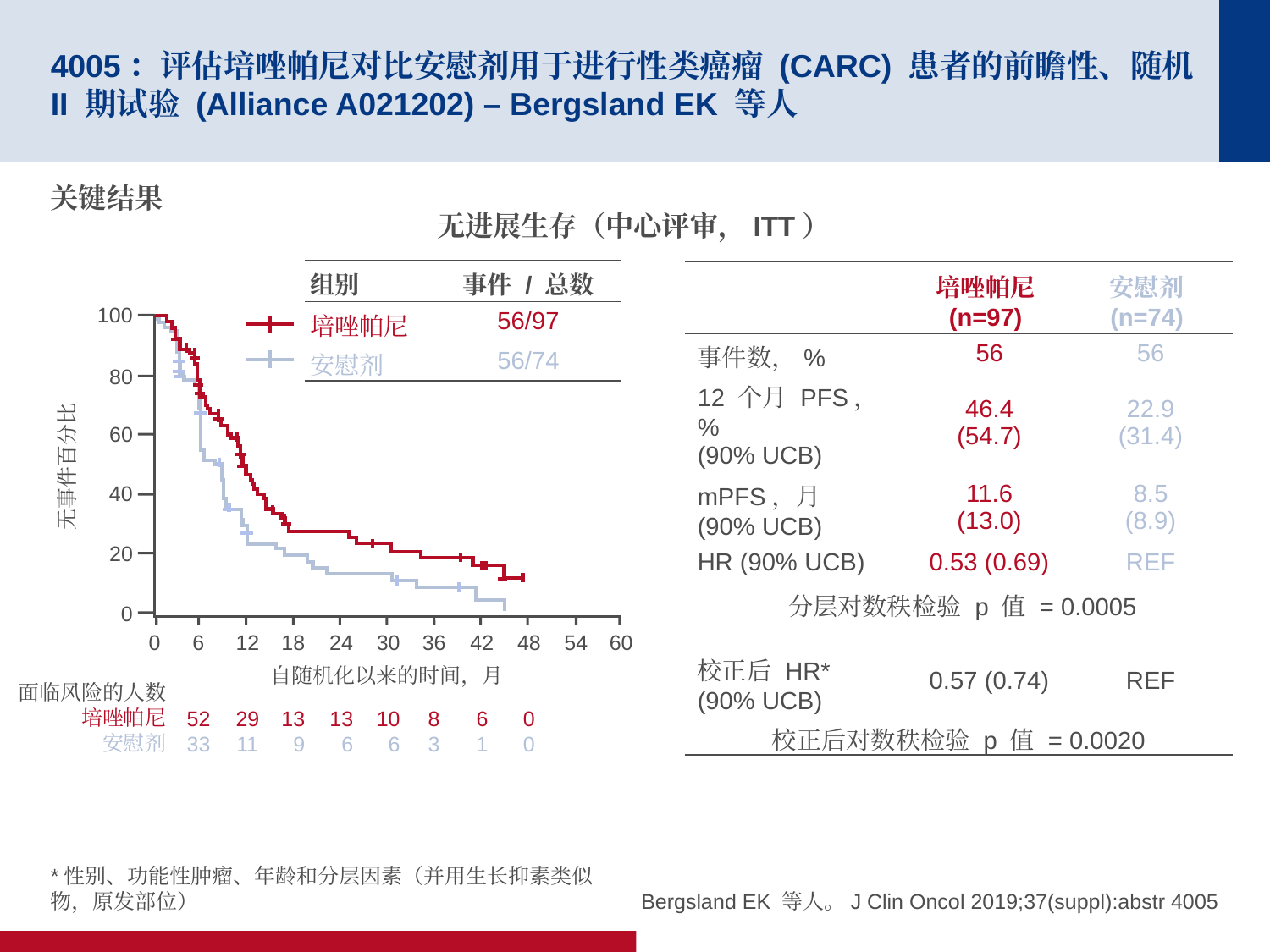

# 4005：评估培唑帕尼对比安慰剂用于进行性类癌瘤 (CARC) 患者的前瞻性、随机 II 期试验 (Alliance A021202) – Bergsland EK 等人
关键结果
无进展生存（中心评审，ITT）
| 组别 | 事件 / 总数 |
| --- | --- |
| 培唑帕尼 | 56/97 |
| 安慰剂 | 56/74 |
|  | 培唑帕尼 (n=97) | 安慰剂 (n=74) |
| --- | --- | --- |
| 事件数，% | 56 | 56 |
| 12 个月 PFS，% (90% UCB) | 46.4 (54.7) | 22.9 (31.4) |
| mPFS，月 (90% UCB) | 11.6 (13.0) | 8.5 (8.9) |
| HR (90% UCB) | 0.53 (0.69) | REF |
| 分层对数秩检验 p 值 = 0.0005 |  |  |
|  |  |  |
| 校正后 HR\* (90% UCB) | 0.57 (0.74) | REF |
| 校正后对数秩检验 p 值 = 0.0020 |  |  |
100

80

60

无事件百分比
40

20

0

0
6

52
33

12

29
11
18

13
9
36

8
3

24

13
6
42

6
1

30

10
6
54

48

0
0

60

自随机化以来的时间，月
面临风险的人数
培唑帕尼
安慰剂

*性别、功能性肿瘤、年龄和分层因素（并用生长抑素类似物，原发部位）
Bergsland EK 等人。J Clin Oncol 2019;37(suppl):abstr 4005